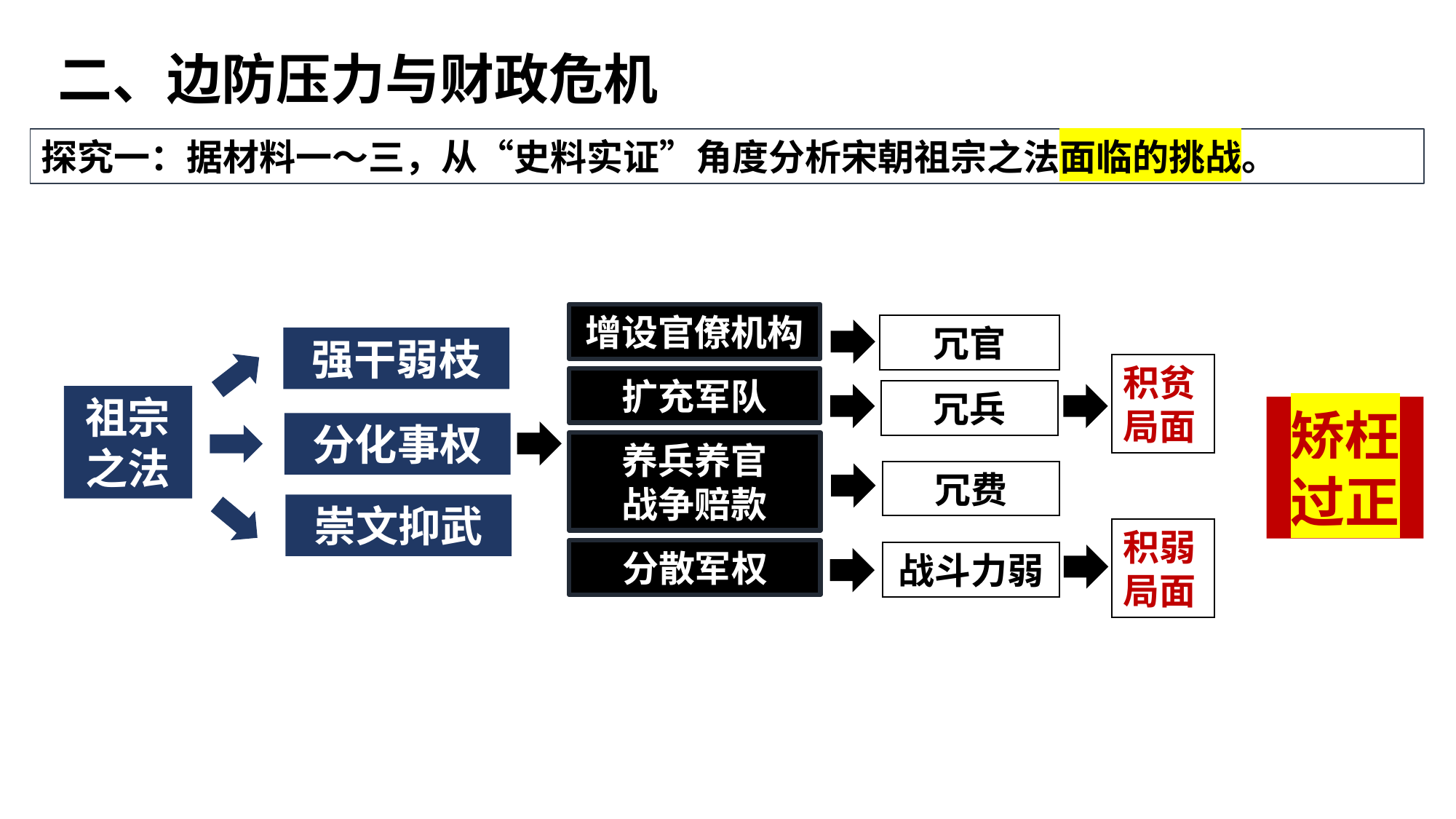

二、边防压力与财政危机
探究一：据材料一～三，从“史料实证”角度分析宋朝祖宗之法面临的挑战。
增设官僚机构

扩充军队

养兵养官
战争赔款
分散军权
冗官

冗兵

冗费

战斗力弱

强干弱枝

积贫局面

积弱局面

祖宗
之法
矫枉
过正
分化事权

崇文抑武